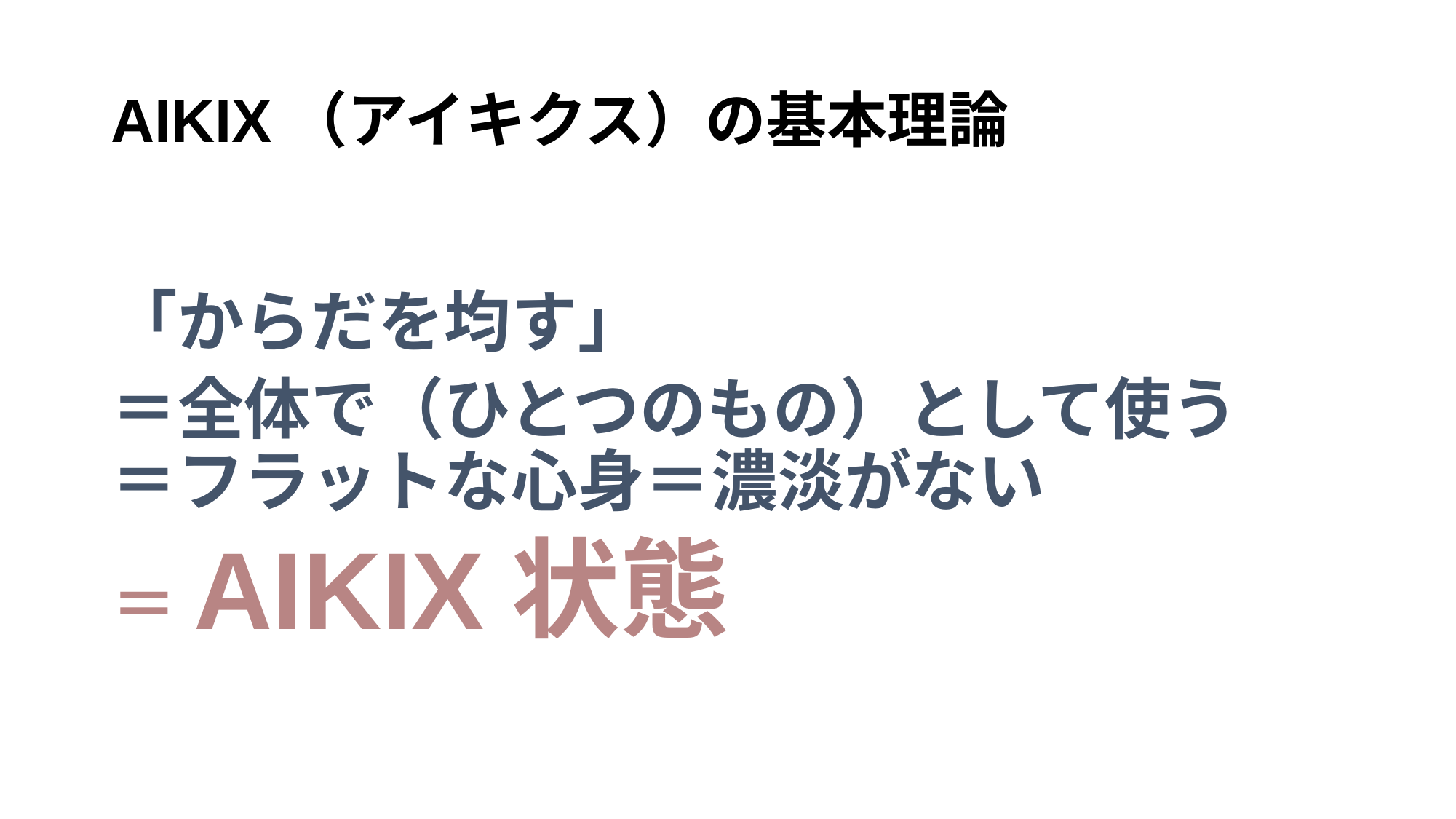

# AIKIX（アイキクス）の基本理論

「からだを均す」
＝全体で（ひとつのもの）として使う
＝フラットな心身＝濃淡がない
＝AIKIX状態